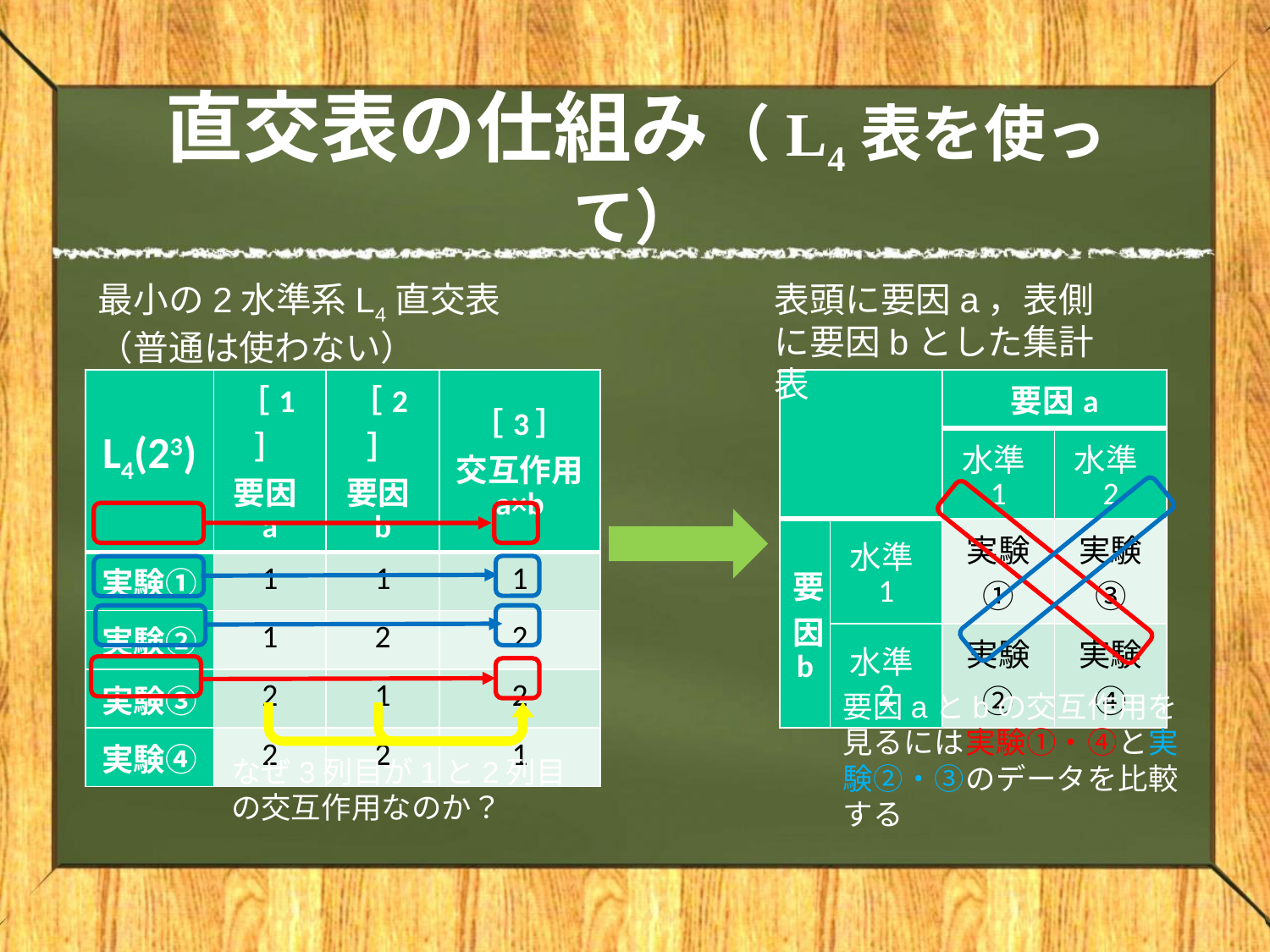

# 直交表の仕組み（L4表を使って）
最小の2水準系L4直交表（普通は使わない）
表頭に要因a，表側に要因bとした集計表
| L4(23) | ［1］ 要因a | ［2］ 要因b | ［3］ 交互作用 a×b |
| --- | --- | --- | --- |
| 実験① | 1 | 1 | 1 |
| 実験② | 1 | 2 | 2 |
| 実験③ | 2 | 1 | 2 |
| 実験④ | 2 | 2 | 1 |
|  |  | 要因a |  |
| --- | --- | --- | --- |
|  |  | 水準1 | 水準2 |
| 要 因 b | 水準1 | 実験① | 実験③ |
|  | 水準2 | 実験② | 実験④ |

要因aとbの交互作用を見るには実験①・④と実験②・③のデータを比較する

なぜ3列目が1と2列目の交互作用なのか？